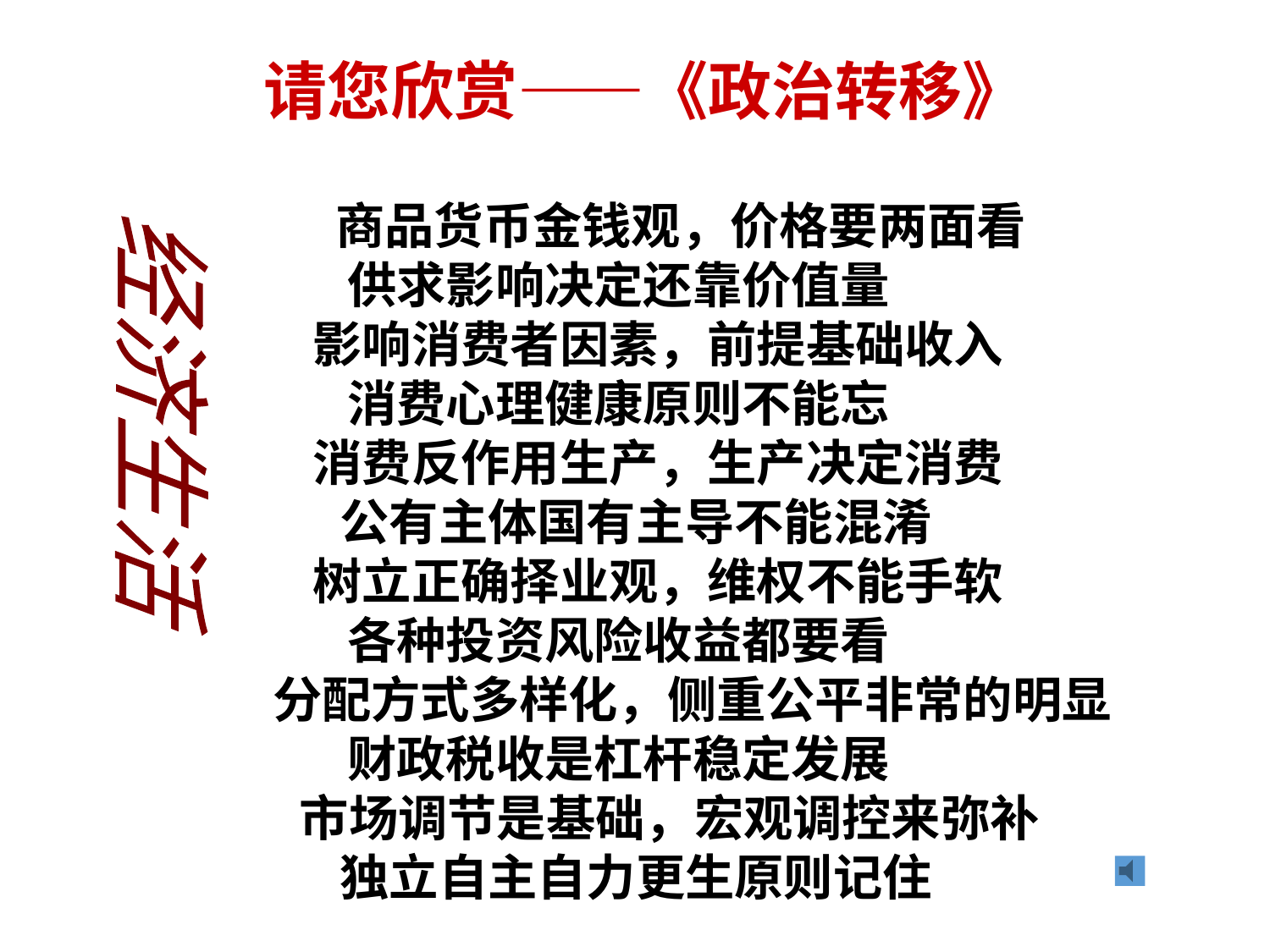

请您欣赏——《政治转移》
          商品货币金钱观，价格要两面看
供求影响决定还靠价值量
      影响消费者因素，前提基础收入
消费心理健康原则不能忘
      消费反作用生产，生产决定消费
  公有主体国有主导不能混淆
      树立正确择业观，维权不能手软
各种投资风险收益都要看
            分配方式多样化，侧重公平非常的明显
财政税收是杠杆稳定发展
        市场调节是基础，宏观调控来弥补
  独立自主自力更生原则记住
经济生活